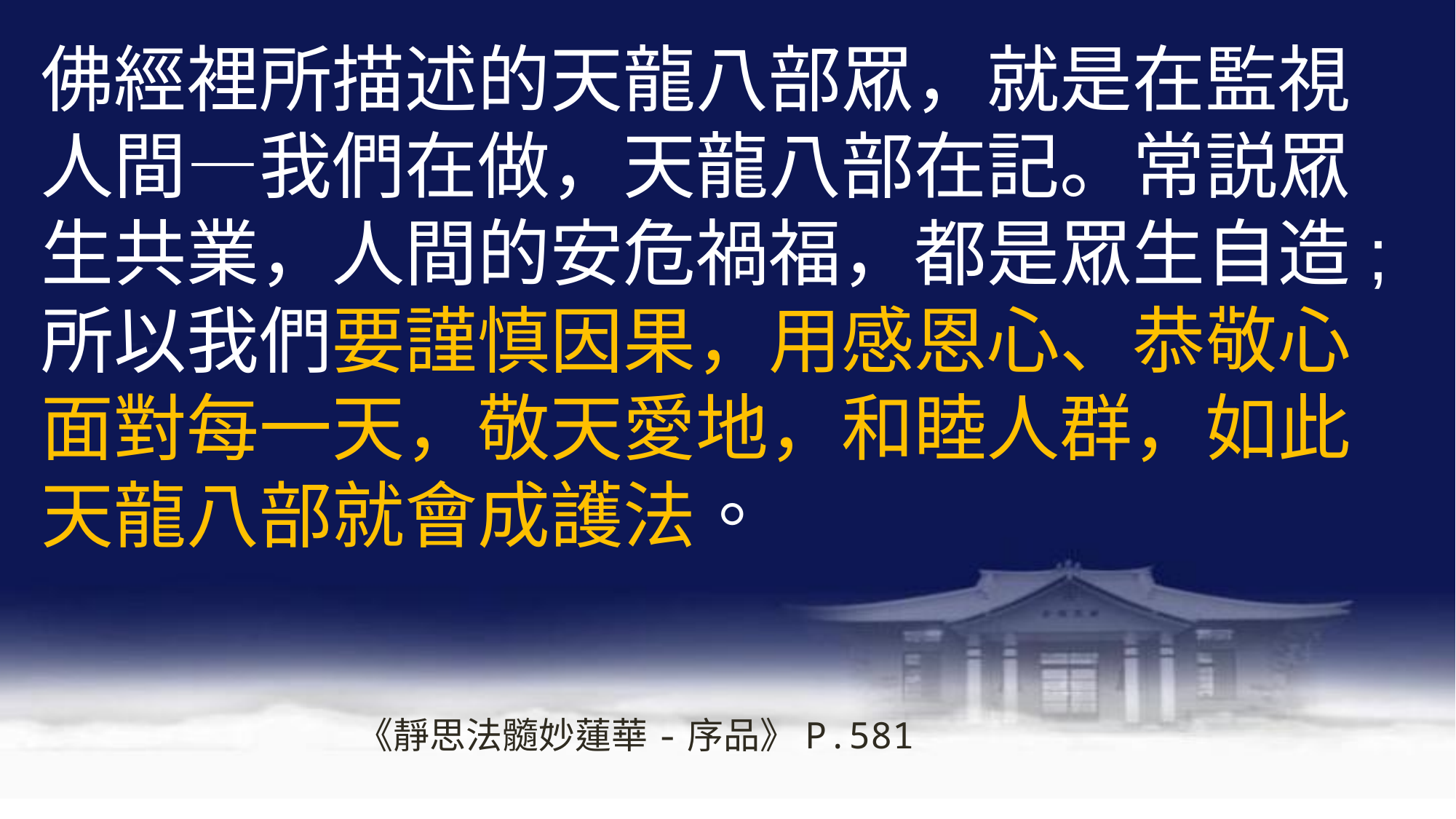

48
佛經裡所描述的天龍八部眾，就是在監視人間―我們在做，天龍八部在記。常説眾生共業，人間的安危禍福，都是眾生自造;所以我們要謹慎因果，用感恩心、恭敬心面對每一天，敬天愛地，和睦人群，如此天龍八部就會成護法。
#
《靜思法髓妙蓮華-序品》P.581